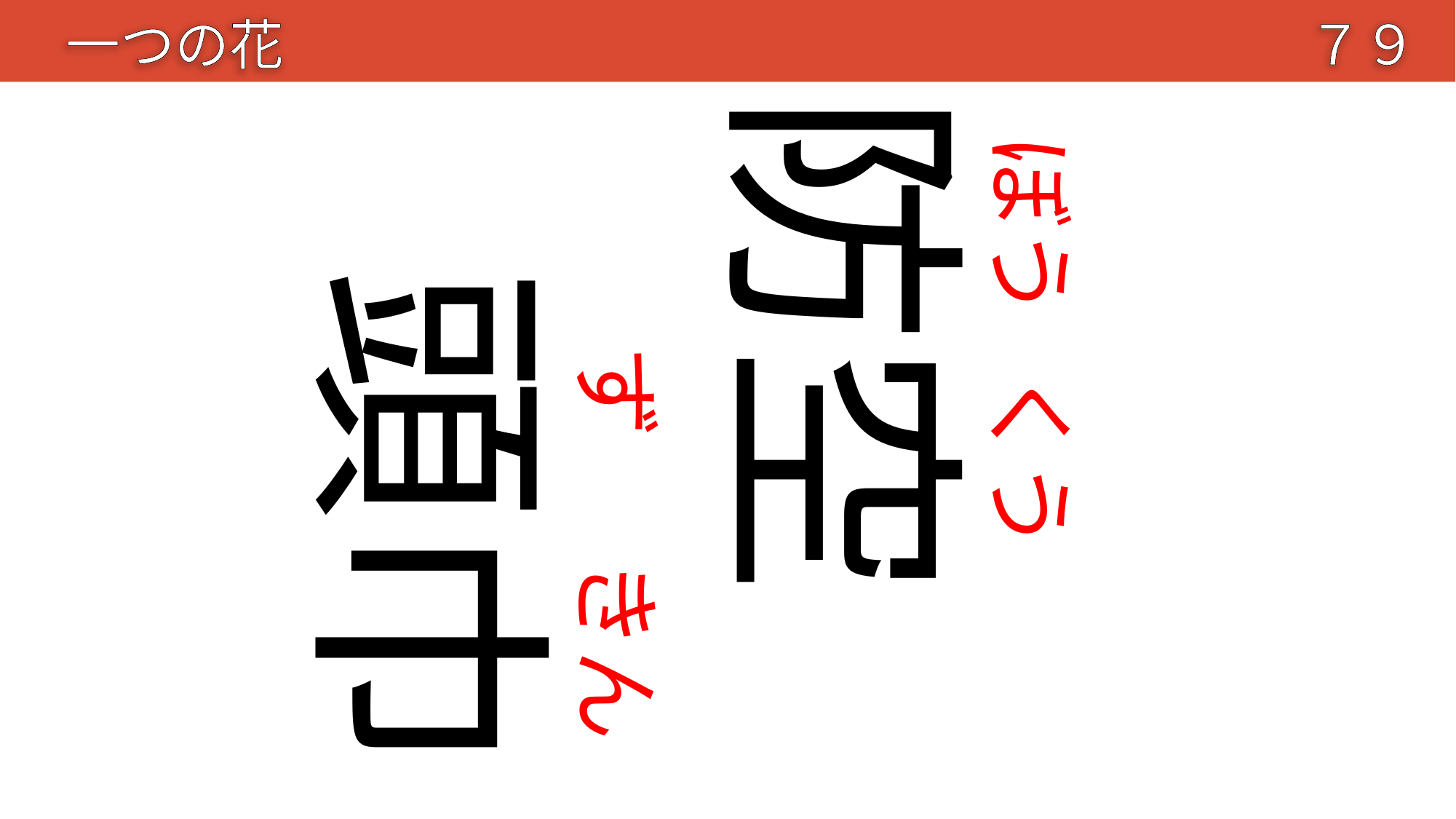

一つの花
７９
防空
ぼう
頭巾
ず
くう
きん